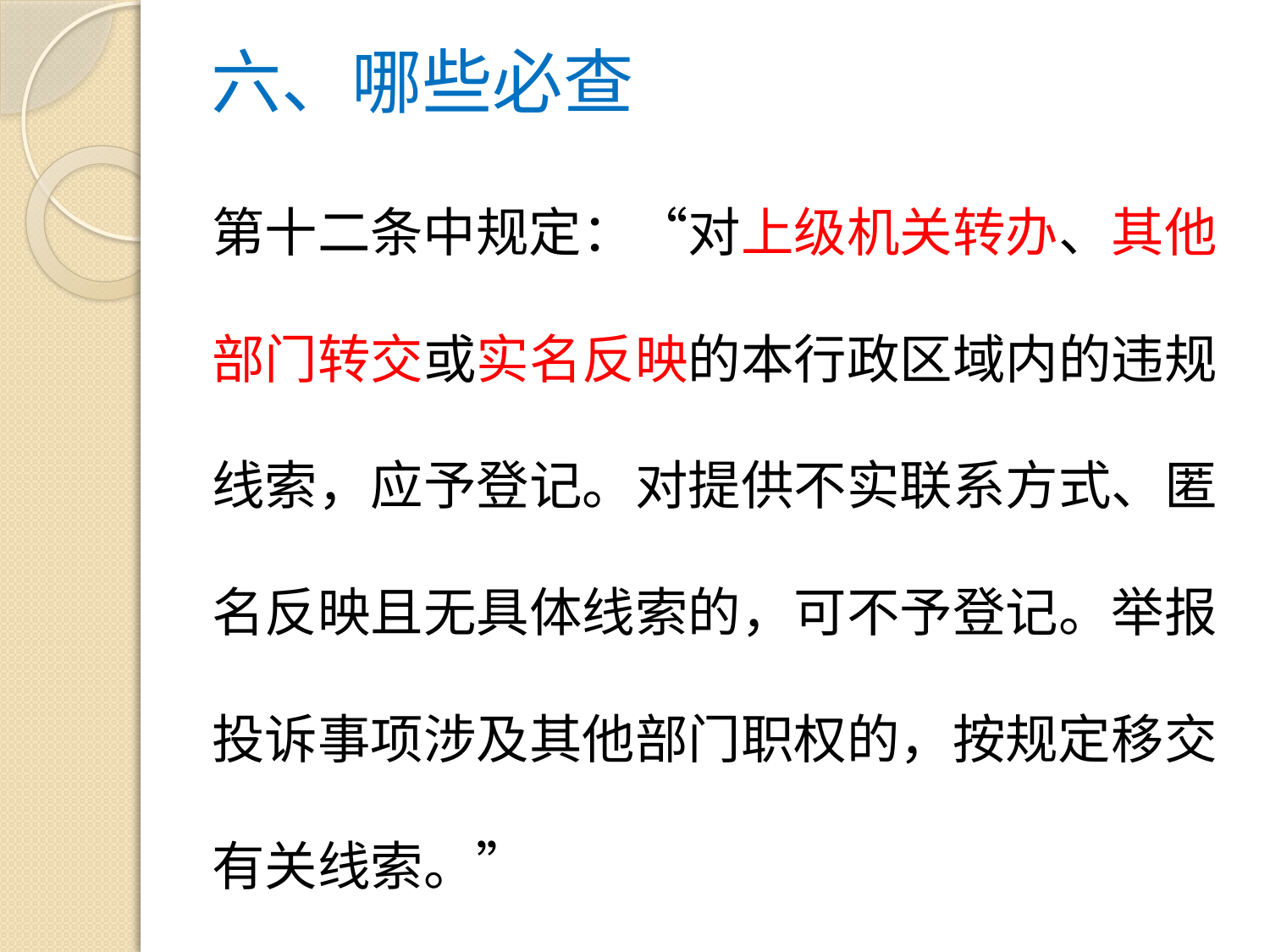

# 六、哪些必查
第十二条中规定：“对上级机关转办、其他部门转交或实名反映的本行政区域内的违规线索，应予登记。对提供不实联系方式、匿名反映且无具体线索的，可不予登记。举报投诉事项涉及其他部门职权的，按规定移交有关线索。”